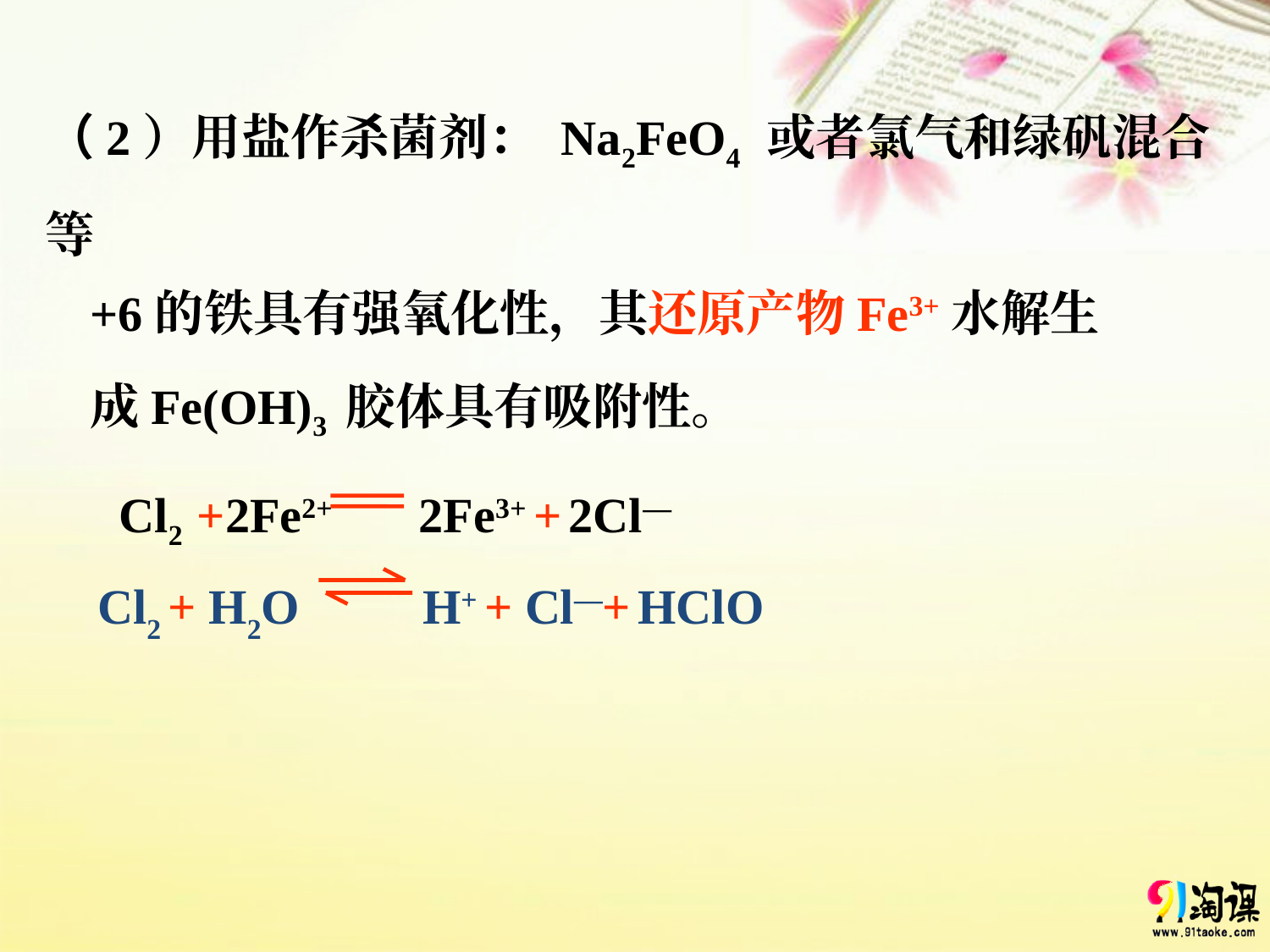

（2）用盐作杀菌剂： Na2FeO4  或者氯气和绿矾混合等
+6的铁具有强氧化性，其还原产物Fe3+水解生成Fe(OH)3 胶体具有吸附性。
Cl2  +2Fe2+            2Fe3+ + 2Cl—

Cl2 + H2O          H+ + Cl—+ HClO